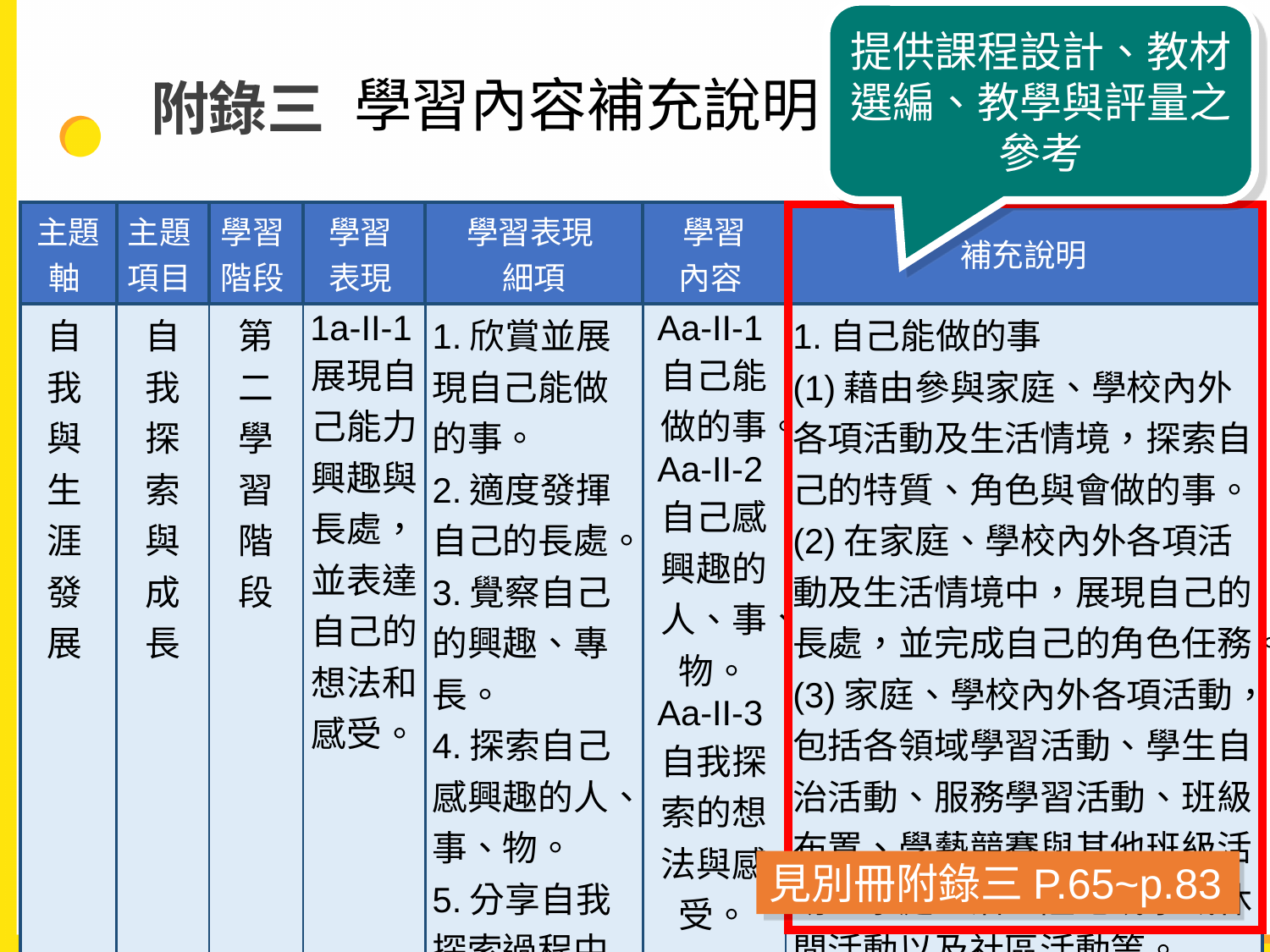

提供課程設計、教材選編、教學與評量之參考
學習內容補充說明
附錄三
| 主題軸 | 主題 項目 | 學習 階段 | 學習 表現 | 學習表現 細項 | 學習 內容 | 補充說明 |
| --- | --- | --- | --- | --- | --- | --- |
| 自 我 與 生 涯 發 展 | 自 我 探 索 與 成 長 | 第 二 學 習 階 段 | 1a-II-1展現自己能力、興趣與長處，並表達自己的想法和感受。 | 1.欣賞並展現自己能做的事。 2.適度發揮自己的長處。 3.覺察自己的興趣、專長。 4.探索自己感興趣的人、事、物。 5.分享自我探索過程中的經驗與感受。 | Aa-II-1自己能做的事。 Aa-II-2自己感興趣的人、事、物。 Aa-II-3自我探索的想法與感受。 | 1.自己能做的事 (1)藉由參與家庭、學校內外各項活動及生活情境，探索自己的特質、角色與會做的事。 (2)在家庭、學校內外各項活動及生活情境中，展現自己的長處，並完成自己的角色任務。 (3)家庭、學校內外各項活動，包括各領域學習活動、學生自治活動、服務學習活動、班級布置、學藝競賽與其他班級活動，家庭生活、陸地或水域休閒活動以及社區活動等。 |

見別冊附錄三P.65~p.83